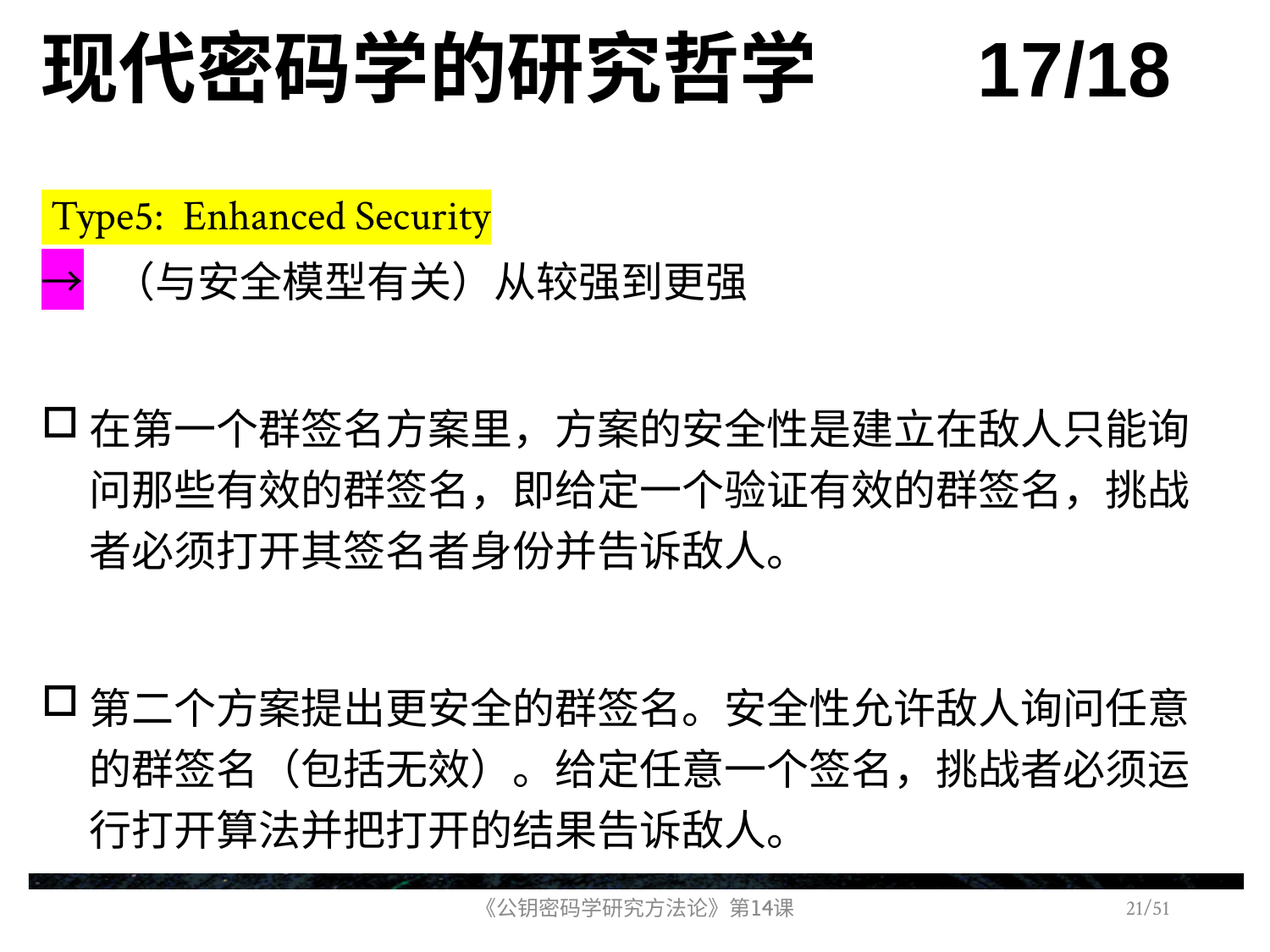

# 现代密码学的研究哲学        17/18
 Type5:  Enhanced Security
→  （与安全模型有关）从较强到更强

在第一个群签名方案里，方案的安全性是建立在敌人只能询问那些有效的群签名，即给定一个验证有效的群签名，挑战者必须打开其签名者身份并告诉敌人。

第二个方案提出更安全的群签名。安全性允许敌人询问任意的群签名（包括无效）。给定任意一个签名，挑战者必须运行打开算法并把打开的结果告诉敌人。
《公钥密码学研究方法论》第14课
21/51